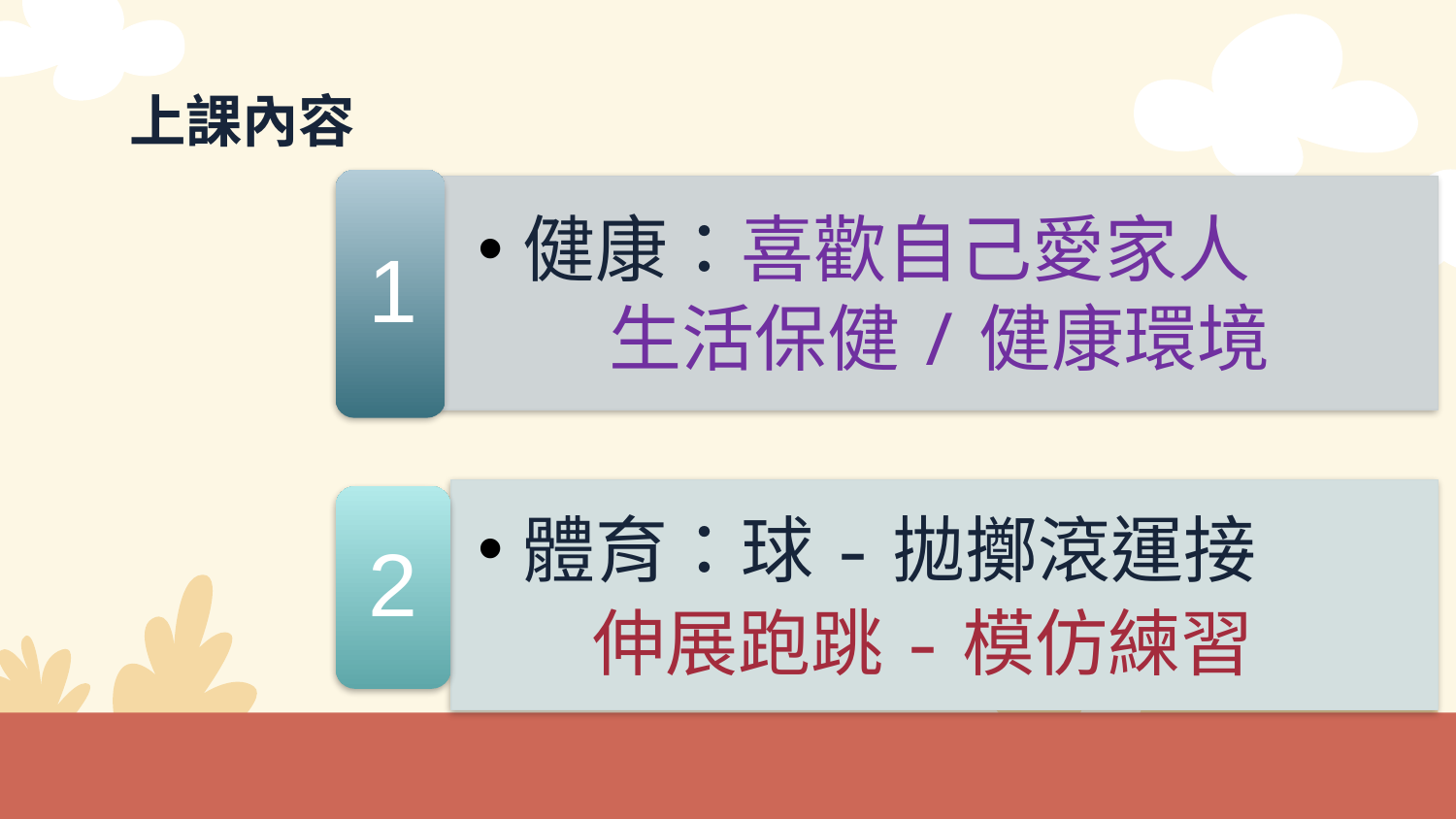

# 上課內容

1

健康：喜歡自己愛家人
       生活保健/健康環境

體育：球-拋擲滾運接
      伸展跑跳-模仿練習

2